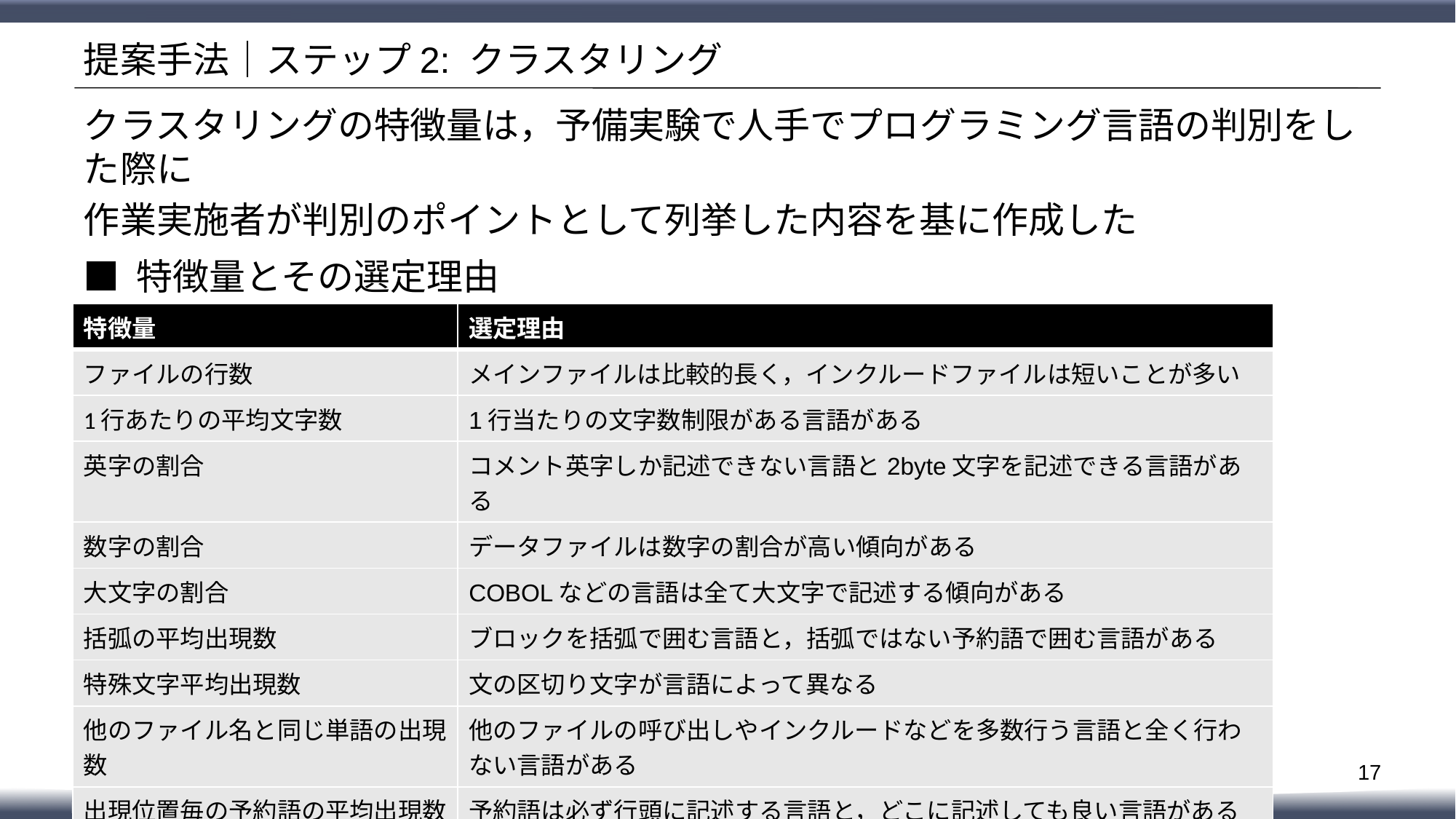

# 提案手法｜ステップ2: クラスタリング
クラスタリングの特徴量は，予備実験で人手でプログラミング言語の判別をした際に
作業実施者が判別のポイントとして列挙した内容を基に作成した
■ 特徴量とその選定理由
| 特徴量 | 選定理由 |
| --- | --- |
| ファイルの行数 | メインファイルは比較的長く，インクルードファイルは短いことが多い |
| 1行あたりの平均文字数 | 1行当たりの文字数制限がある言語がある |
| 英字の割合 | コメント英字しか記述できない言語と2byte文字を記述できる言語がある |
| 数字の割合 | データファイルは数字の割合が高い傾向がある |
| 大文字の割合 | COBOLなどの言語は全て大文字で記述する傾向がある |
| 括弧の平均出現数 | ブロックを括弧で囲む言語と，括弧ではない予約語で囲む言語がある |
| 特殊文字平均出現数 | 文の区切り文字が言語によって異なる |
| 他のファイル名と同じ単語の出現数 | 他のファイルの呼び出しやインクルードなどを多数行う言語と全く行わない言語がある |
| 出現位置毎の予約語の平均出現数 | 予約語は必ず行頭に記述する言語と，どこに記述しても良い言語がある |
17